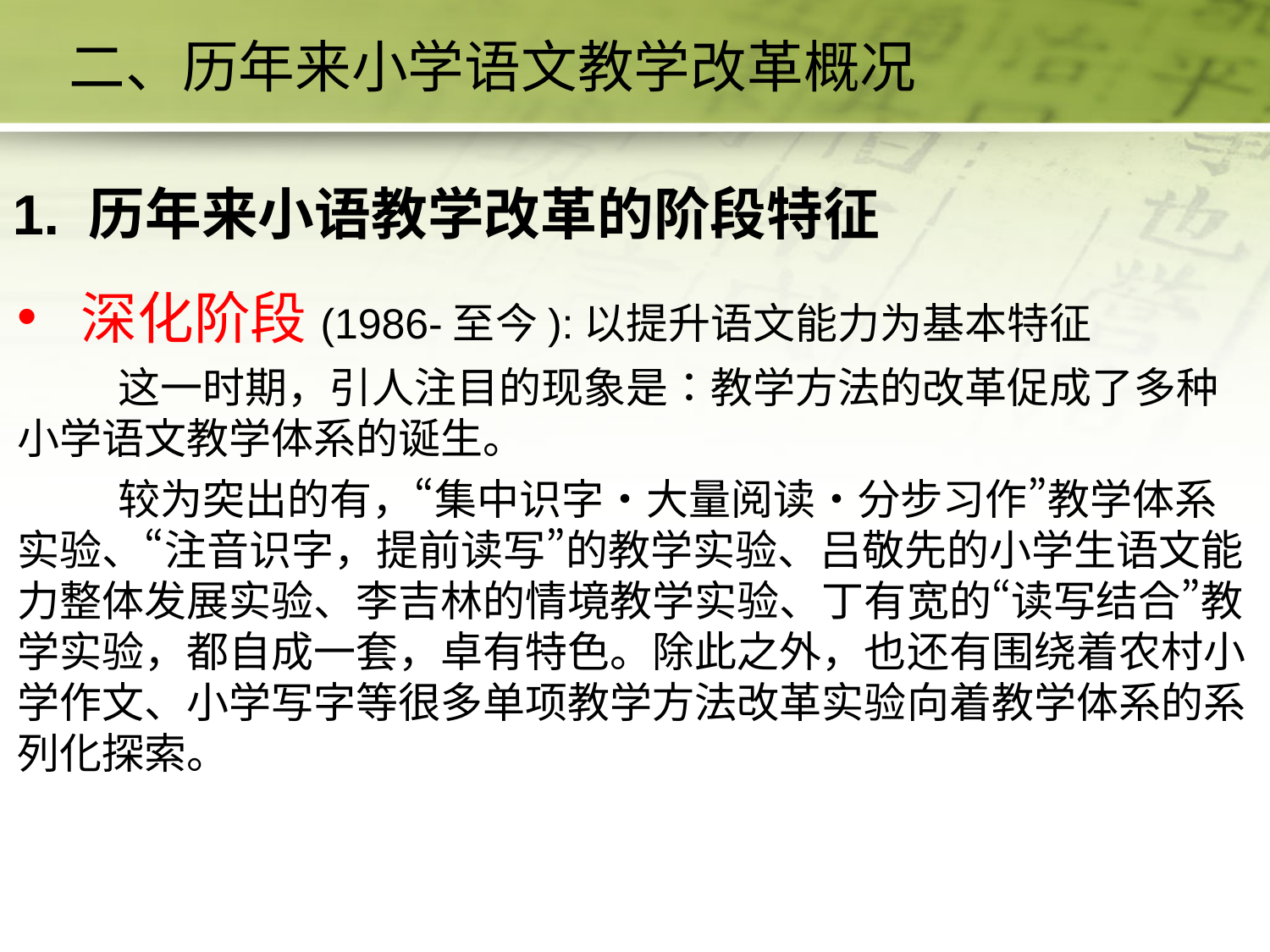

二、历年来小学语文教学改革概况
1. 历年来小语教学改革的阶段特征
深化阶段(1986-至今):以提升语文能力为基本特征
这一时期，引人注目的现象是：教学方法的改革促成了多种小学语文教学体系的诞生。
较为突出的有，“集中识字・大量阅读・分步习作”教学体系实验、“注音识字，提前读写”的教学实验、吕敬先的小学生语文能力整体发展实验、李吉林的情境教学实验、丁有宽的“读写结合”教学实验，都自成一套，卓有特色。除此之外，也还有围绕着农村小学作文、小学写字等很多单项教学方法改革实验向着教学体系的系列化探索。